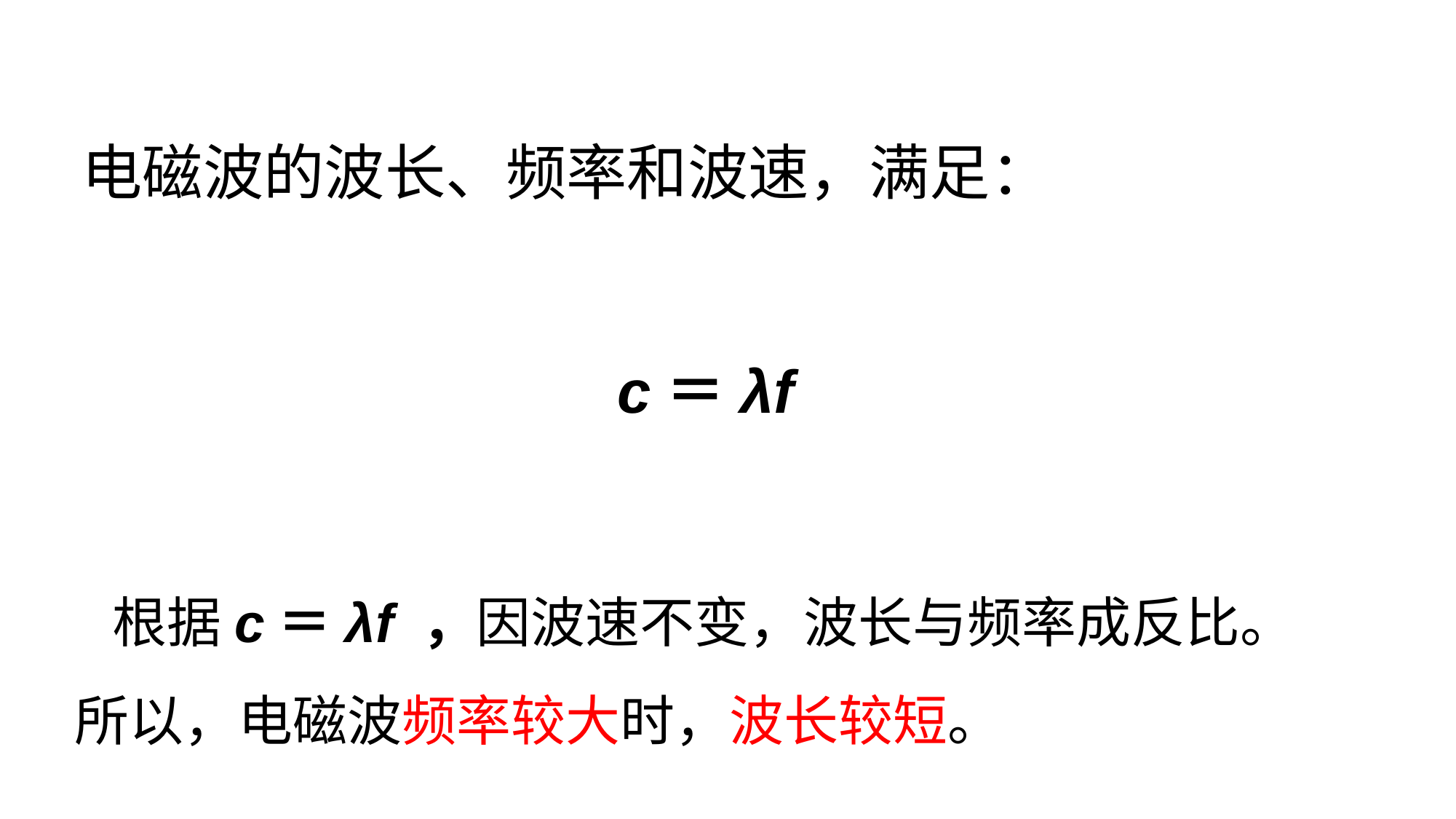

电磁波的波长、频率和波速，满足：

c＝λf
  根据c＝λf ，因波速不变，波长与频率成反比。所以，电磁波频率较大时，波长较短。